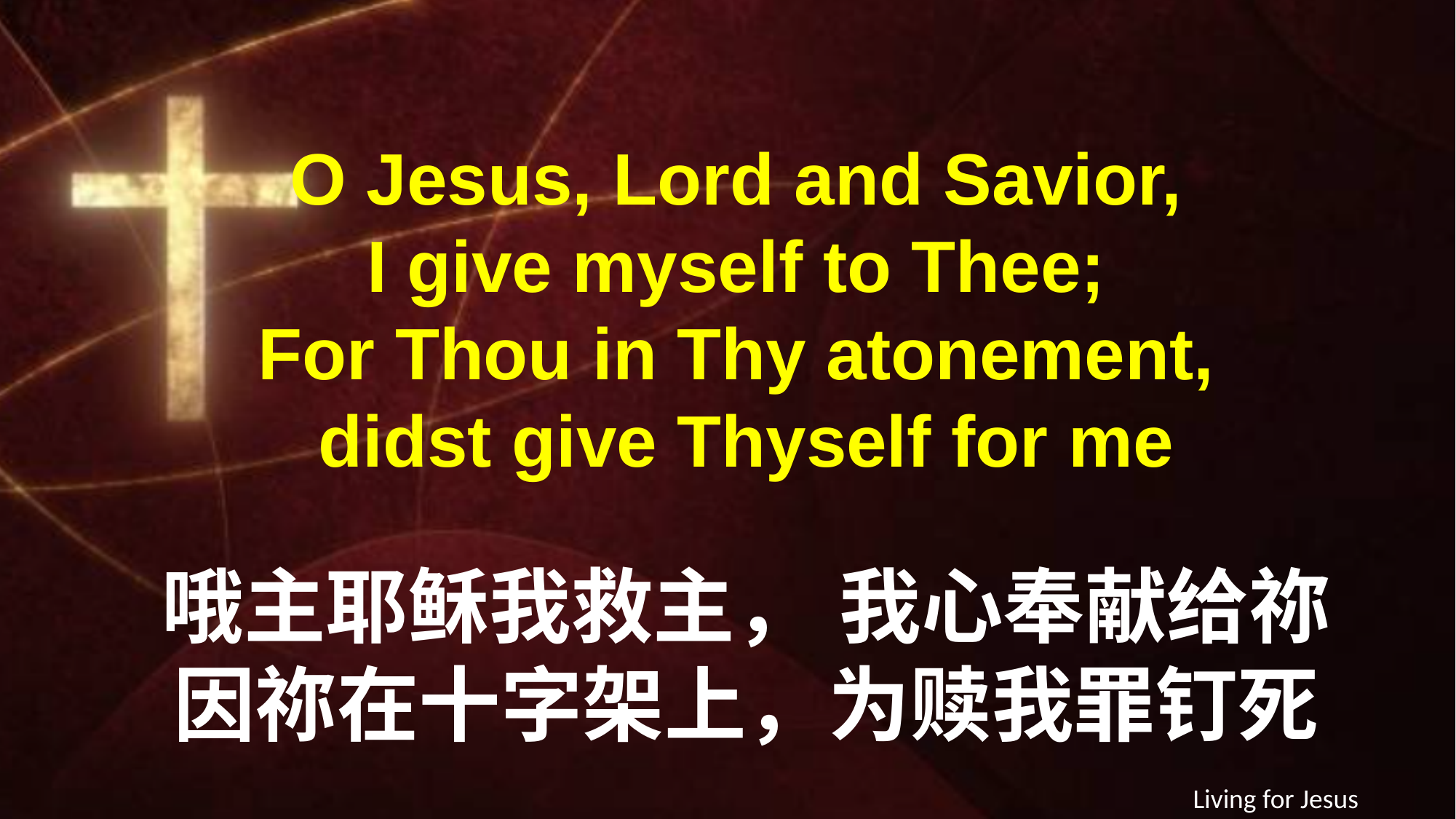

O Jesus, Lord and Savior,
I give myself to Thee;
For Thou in Thy atonement,
didst give Thyself for me

哦主耶稣我救主， 我心奉献给祢
因祢在十字架上，为赎我罪钉死
Living for Jesus Chr.1/2